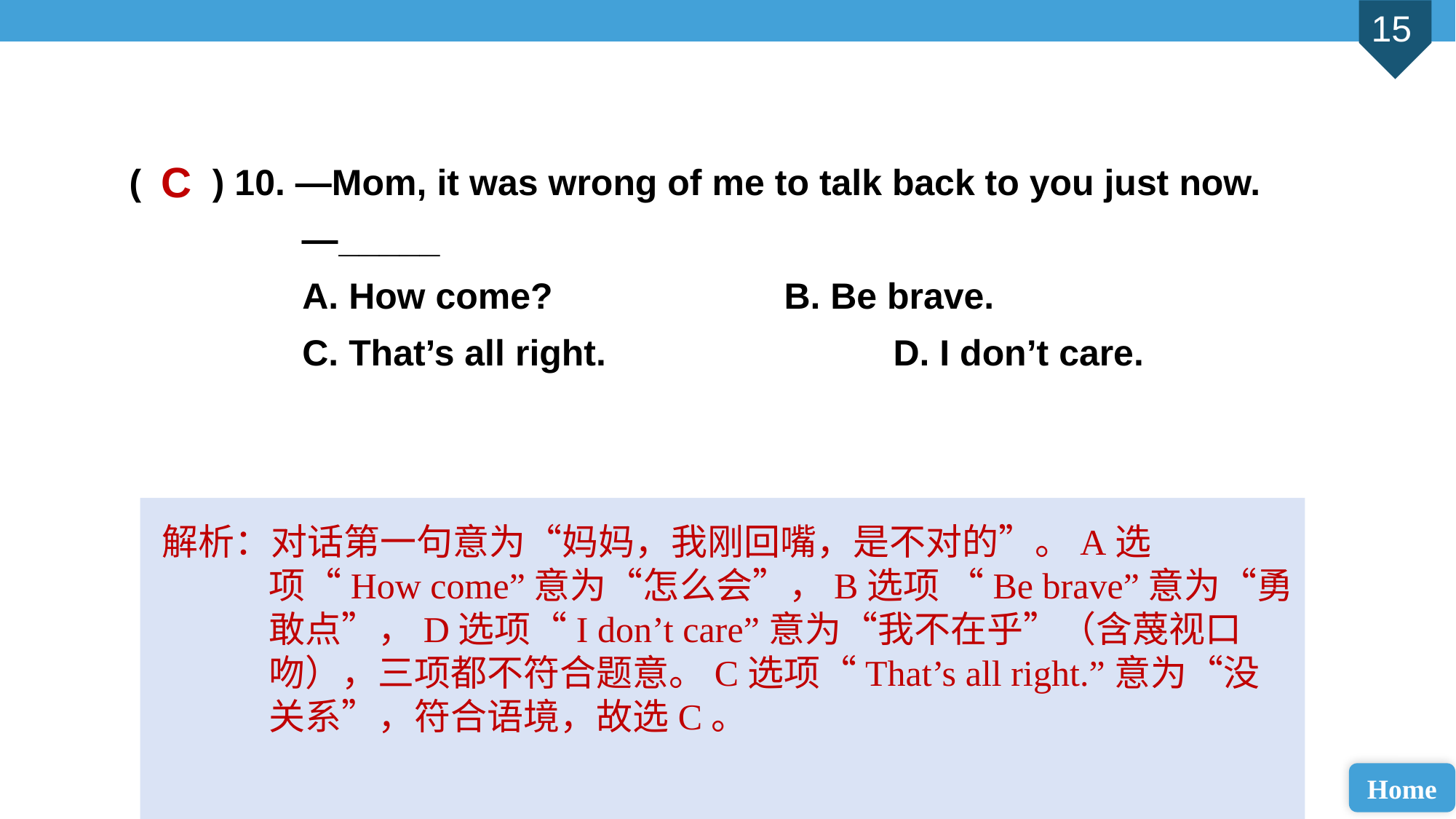

(       ) 10. —Mom, it was wrong of me to talk back to you just now.
                 —_____
                 A. How come? 			B. Be brave.
                 C. That’s all right. 			D. I don’t care.
C

解析：对话第一句意为“妈妈，我刚回嘴，是不对的”。A选项“How come”意为“怎么会”，B选项 “Be brave”意为“勇敢点”，D选项“I don’t care”意为“我不在乎”（含蔑视口吻），三项都不符合题意。C选项“That’s all right.”意为“没关系”，符合语境，故选C。